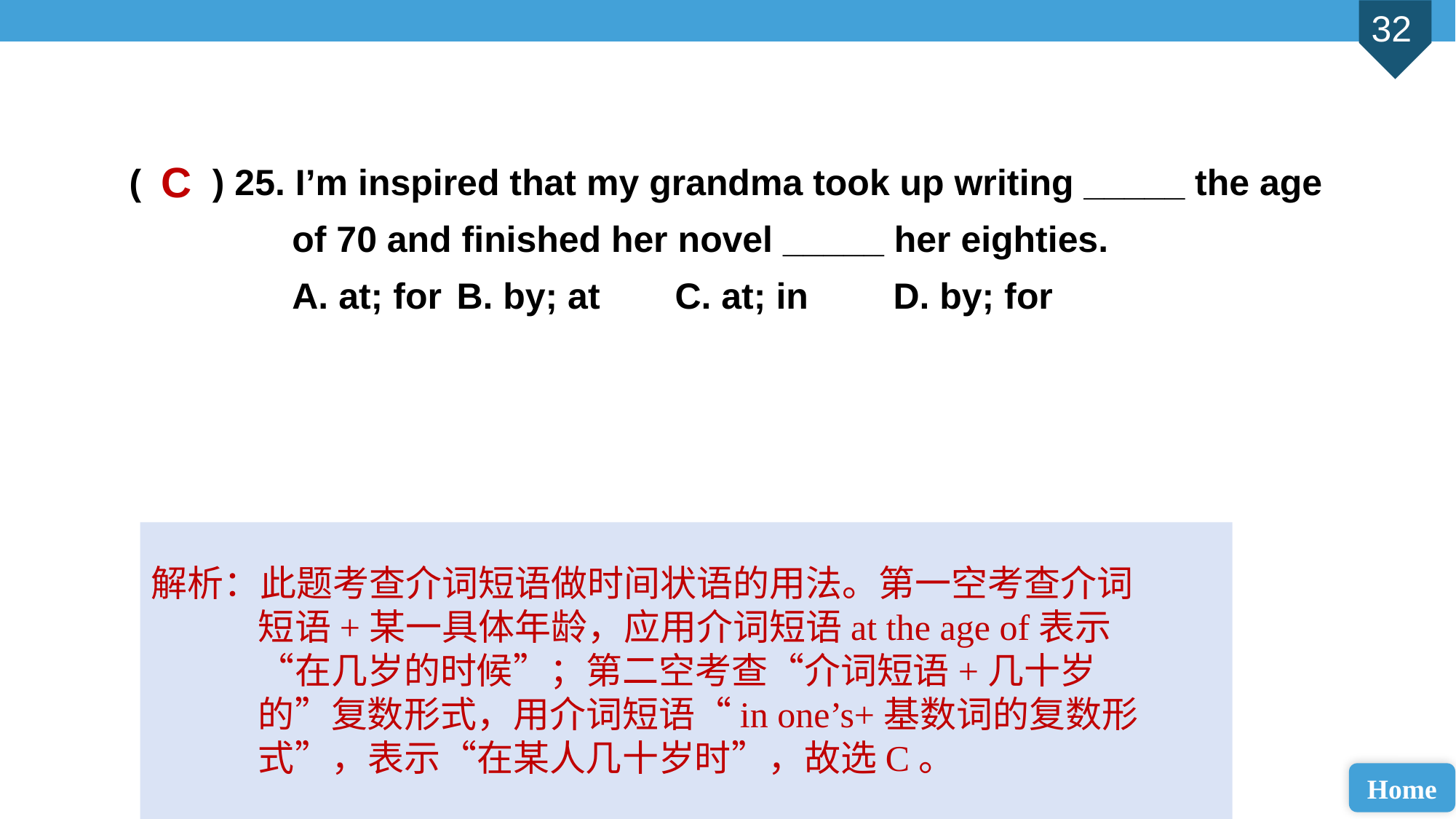

(       ) 25. I’m inspired that my grandma took up writing _____ the age
                of 70 and finished her novel _____ her eighties.
                A. at; for 	B. by; at 	C. at; in 	D. by; for
C

解析：此题考查介词短语做时间状语的用法。第一空考查介词短语+某一具体年龄，应用介词短语at the age of表示“在几岁的时候”；第二空考查“介词短语+几十岁的”复数形式，用介词短语“in one’s+基数词的复数形式”，表示“在某人几十岁时”，故选C。